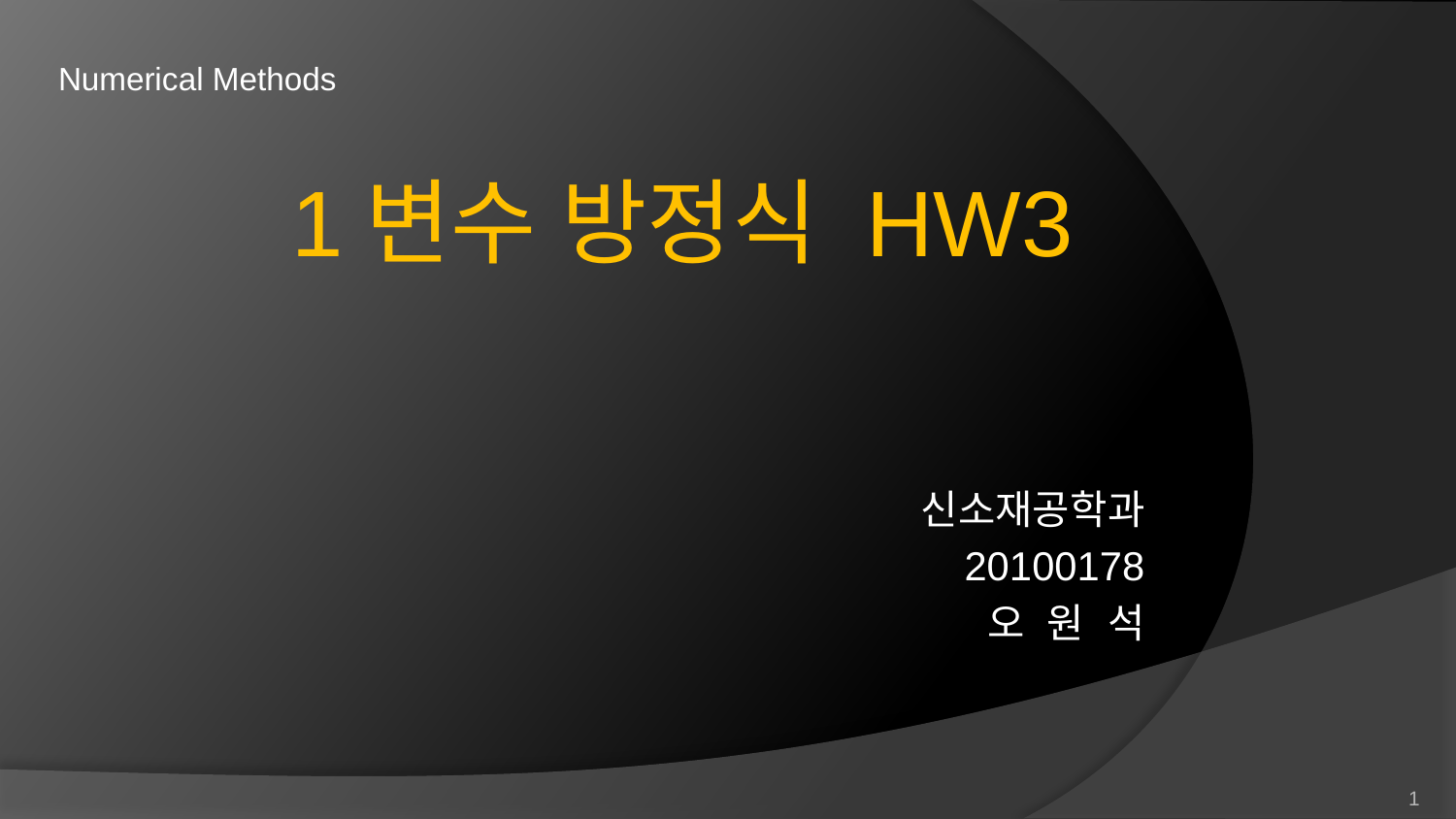

Numerical Methods
# 1변수 방정식 Hw3
신소재공학과
20100178
오  원  석
1